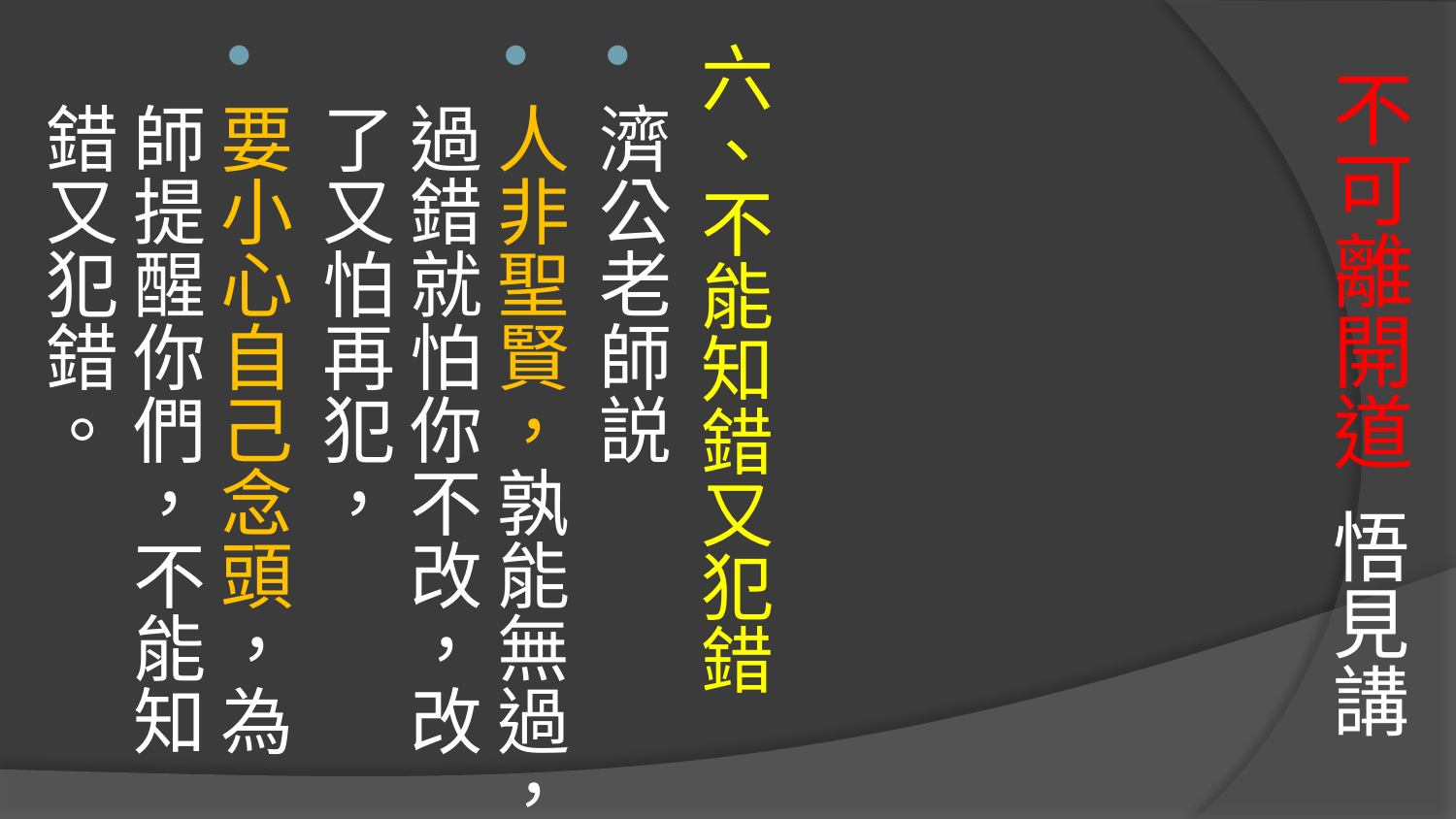

# 不可離開道  悟見講
六、不能知錯又犯錯
濟公老師説
人非聖賢，孰能無過，過錯就怕你不改，改了又怕再犯，
要小心自己念頭，為師提醒你們，不能知錯又犯錯。